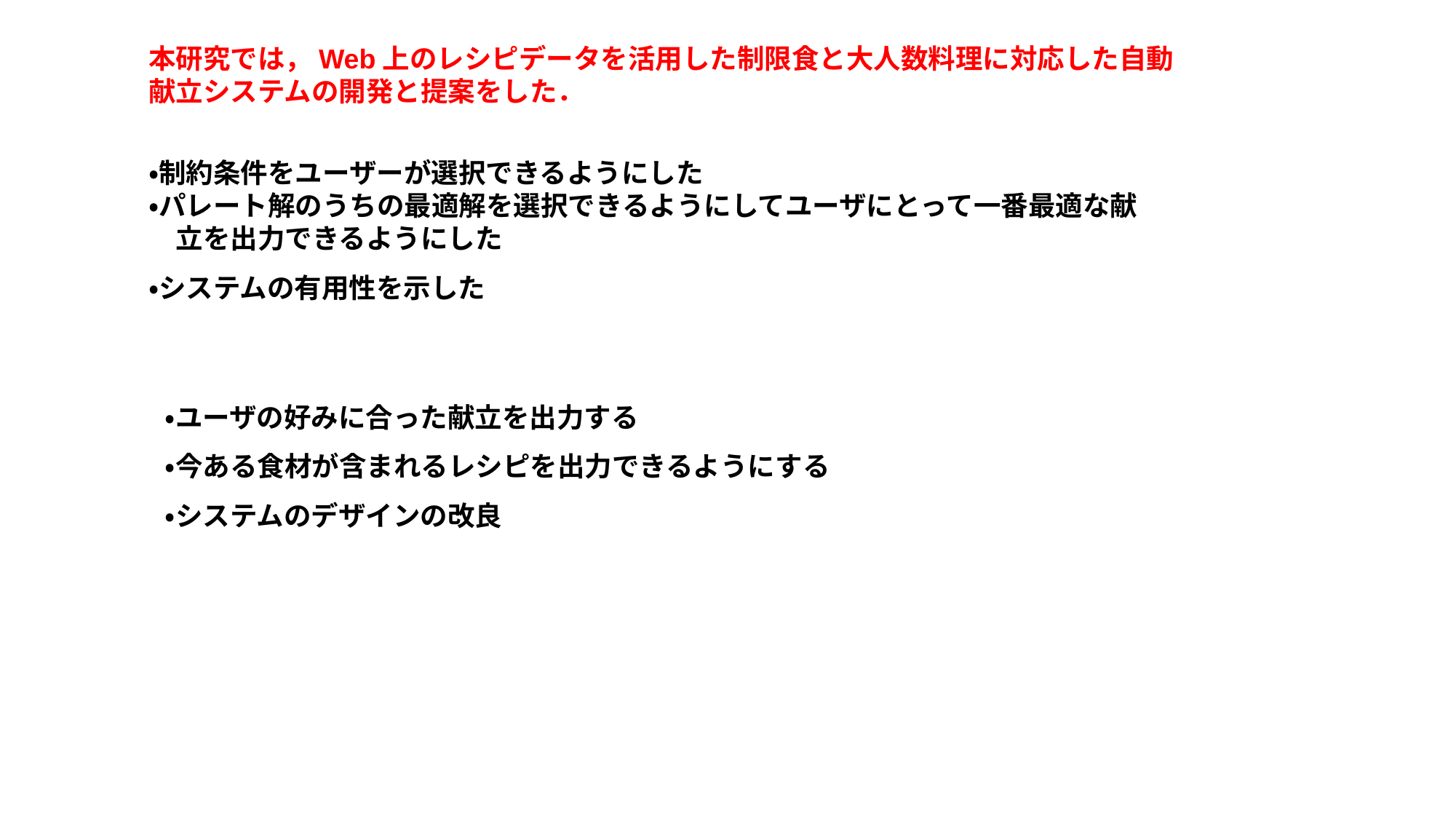

本研究では，Web上のレシピデータを活用した制限食と大人数料理に対応した自動献立システムの開発と提案をした．

・制約条件をユーザーが選択できるようにした
・パレート解のうちの最適解を選択できるようにしてユーザにとって一番最適な献
　立を出力できるようにした
・システムの有用性を示した
・ユーザの好みに合った献立を出力する
・今ある食材が含まれるレシピを出力できるようにする
・システムのデザインの改良